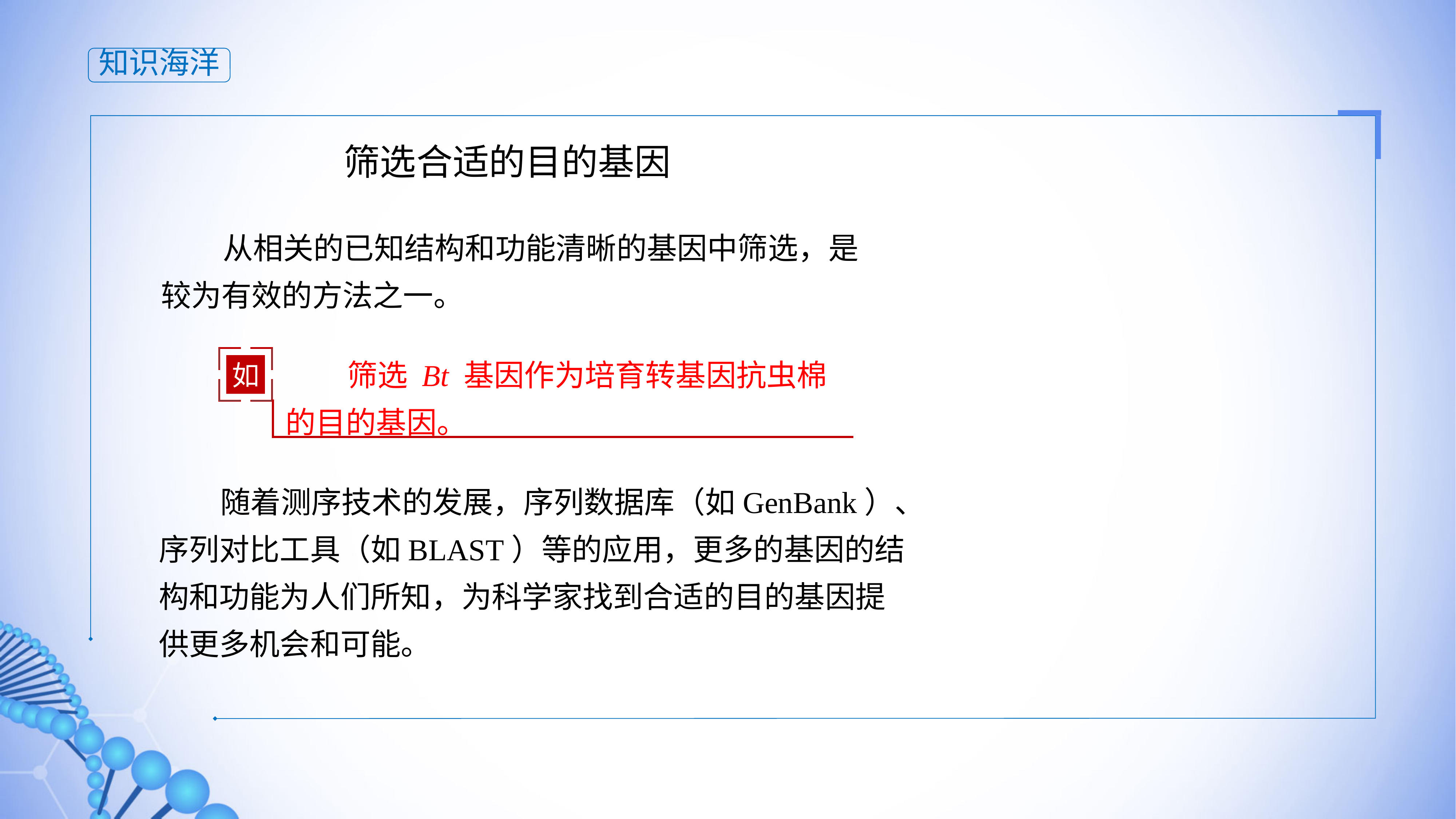

知识海洋

筛选合适的目的基因
        从相关的已知结构和功能清晰的基因中筛选，是较为有效的方法之一。
        筛选 Bt 基因作为培育转基因抗虫棉的目的基因。

如
        随着测序技术的发展，序列数据库（如GenBank）、序列对比工具（如BLAST）等的应用，更多的基因的结构和功能为人们所知，为科学家找到合适的目的基因提供更多机会和可能。